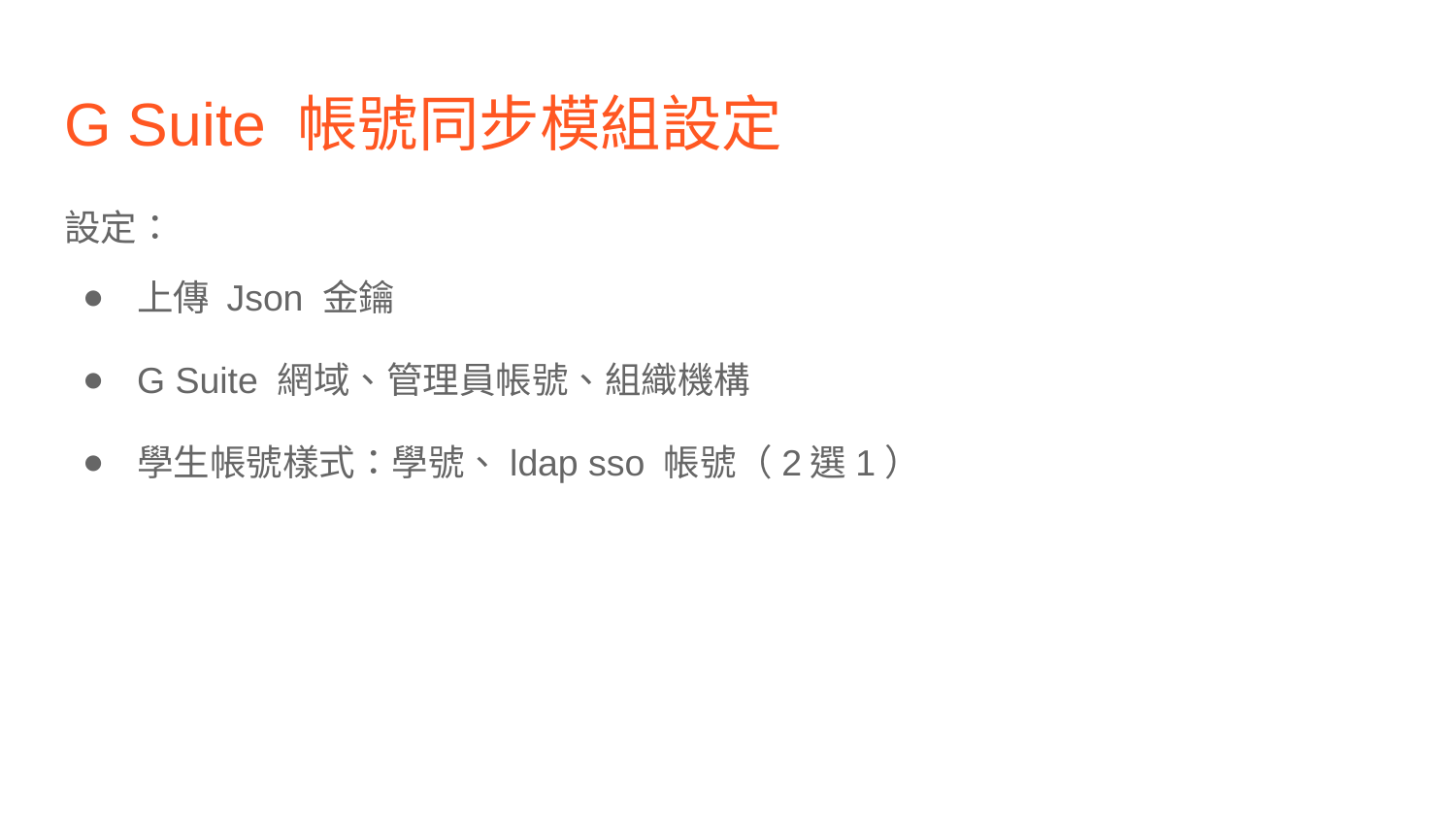

# G Suite 帳號同步模組設定
設定：
上傳 Json 金鑰
G Suite 網域、管理員帳號、組織機構
學生帳號樣式：學號、ldap sso 帳號（2選1）